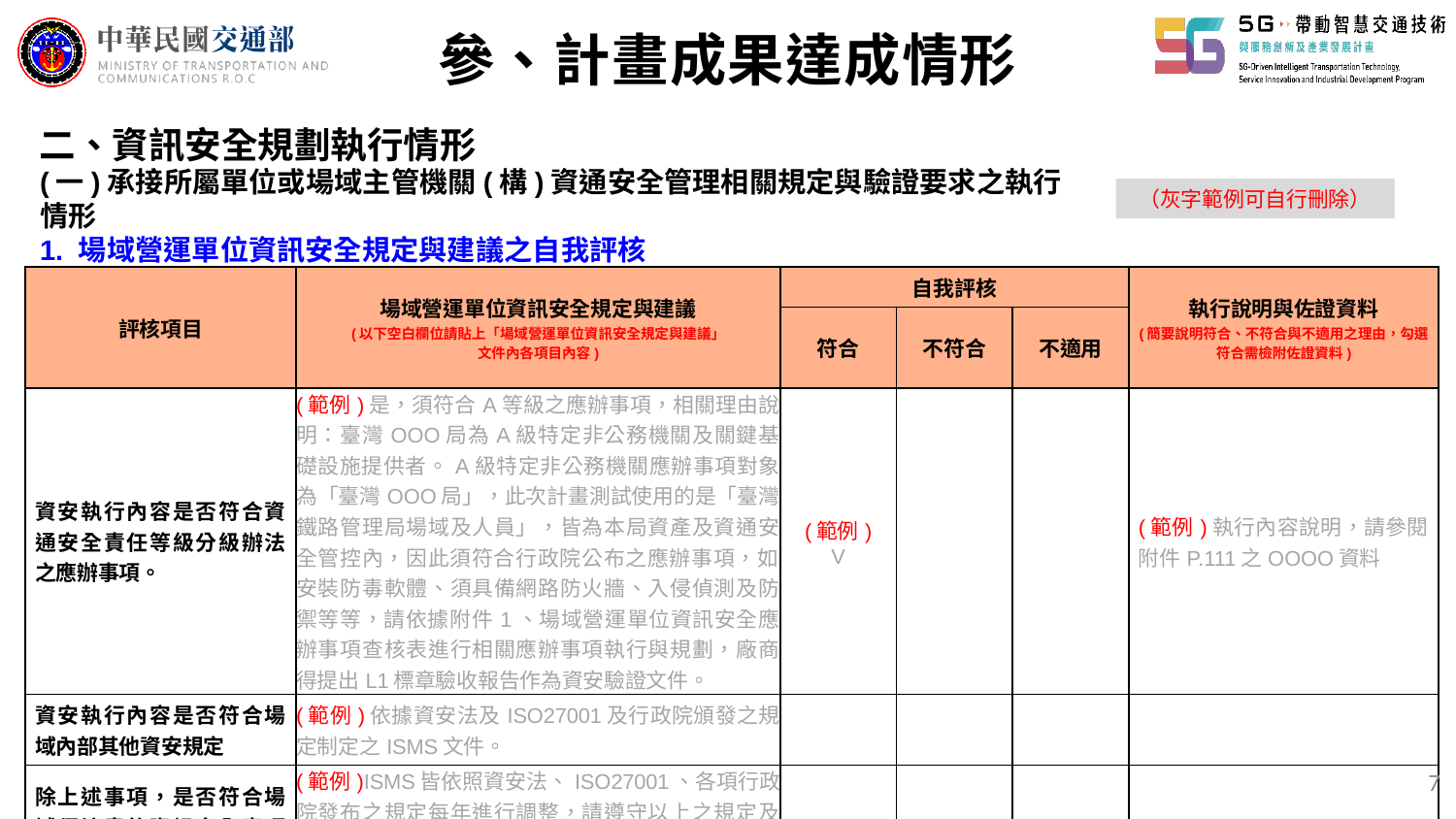

參、計畫成果達成情形
二、資訊安全規劃執行情形
# (一)承接所屬單位或場域主管機關(構)資通安全管理相關規定與驗證要求之執行情形 1. 場域營運單位資訊安全規定與建議之自我評核
（灰字範例可自行刪除）
| 評核項目 | 場域營運單位資訊安全規定與建議 (以下空白欄位請貼上「場域營運單位資訊安全規定與建議」 文件內各項目內容) | 自我評核 |  |  | 執行說明與佐證資料 (簡要說明符合、不符合與不適用之理由，勾選符合需檢附佐證資料) |
| --- | --- | --- | --- | --- | --- |
|  |  | 符合 | 不符合 | 不適用 |  |
| 資安執行內容是否符合資通安全責任等級分級辦法之應辦事項。 | (範例)是，須符合A等級之應辦事項，相關理由說明：臺灣OOO局為A級特定非公務機關及關鍵基礎設施提供者。A級特定非公務機關應辦事項對象為「臺灣OOO局」，此次計畫測試使用的是「臺灣鐵路管理局場域及人員」，皆為本局資產及資通安全管控內，因此須符合行政院公布之應辦事項，如：安裝防毒軟體、須具備網路防火牆、入侵偵測及防禦等等，請依據附件1、場域營運單位資訊安全應辦事項查核表進行相關應辦事項執行與規劃，廠商得提出L1標章驗收報告作為資安驗證文件。 | (範例) V |  |  | (範例)執行內容說明，請參閱附件P.111之OOOO資料 |
| 資安執行內容是否符合場域內部其他資安規定 | (範例)依據資安法及ISO27001及行政院頒發之規定制定之ISMS文件。 |  |  |  |  |
| 除上述事項，是否符合場域須注意的資訊安全事項與執行重點 | (範例)ISMS皆依照資安法、ISO27001、各項行政院發布之規定每年進行調整，請遵守以上之規定及文件，並於限期內進行改善，規定與文件請參閱交通部OOOO局資安文件 |  |  |  |  |
7